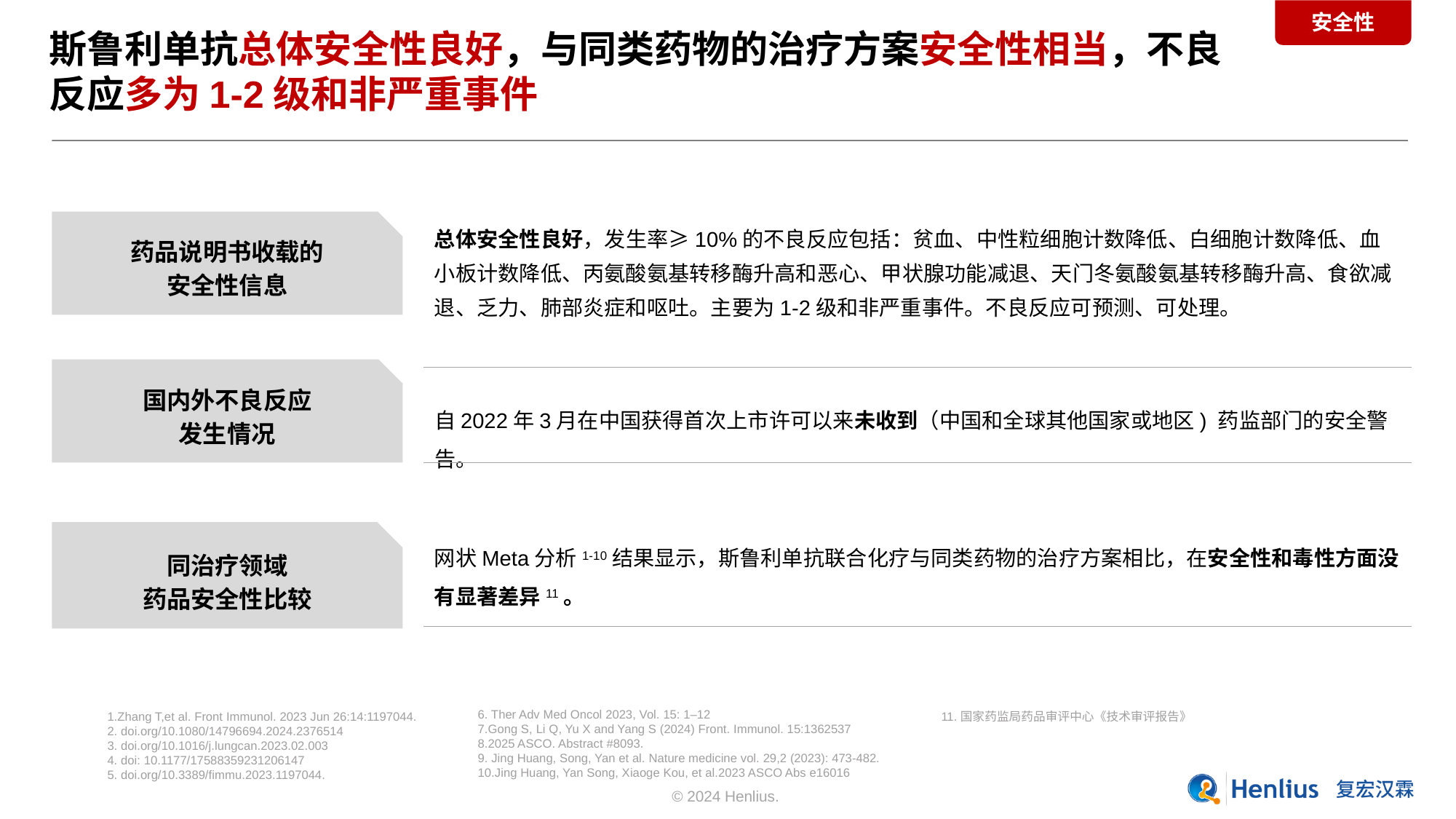

安全性

斯鲁利单抗总体安全性良好，与同类药物的治疗方案安全性相当，不良
反应多为1-2级和非严重事件

总体安全性良好，发生率≥10%的不良反应包括：贫血、中性粒细胞计数降低、白细胞计数降低、血小板计数降低、丙氨酸氨基转移酶升高和恶心、甲状腺功能减退、天门冬氨酸氨基转移酶升高、食欲减退、乏力、肺部炎症和呕吐。主要为1-2级和非严重事件。不良反应可预测、可处理。
药品说明书收载的
安全性信息

国内外不良反应
发生情况
自2022年3月在中国获得首次上市许可以来未收到（中国和全球其他国家或地区) 药监部门的安全警告。

网状Meta分析1-10结果显示，斯鲁利单抗联合化疗与同类药物的治疗方案相比，在安全性和毒性方面没有显著差异11。
同治疗领域
药品安全性比较
6. Ther Adv Med Oncol 2023, Vol. 15: 1–12
7.Gong S, Li Q, Yu X and Yang S (2024) Front. Immunol. 15:1362537
8.2025 ASCO. Abstract #8093.
9. Jing Huang, Song, Yan et al. Nature medicine vol. 29,2 (2023): 473-482.
10.Jing Huang, Yan Song, Xiaoge Kou, et al.2023 ASCO Abs e16016
1.Zhang T,et al. Front Immunol. 2023 Jun 26:14:1197044.
2. doi.org/10.1080/14796694.2024.2376514
3. doi.org/10.1016/j.lungcan.2023.02.003
4. doi: 10.1177/17588359231206147
5. doi.org/10.3389/fimmu.2023.1197044.
11.国家药监局药品审评中心《技术审评报告》
8